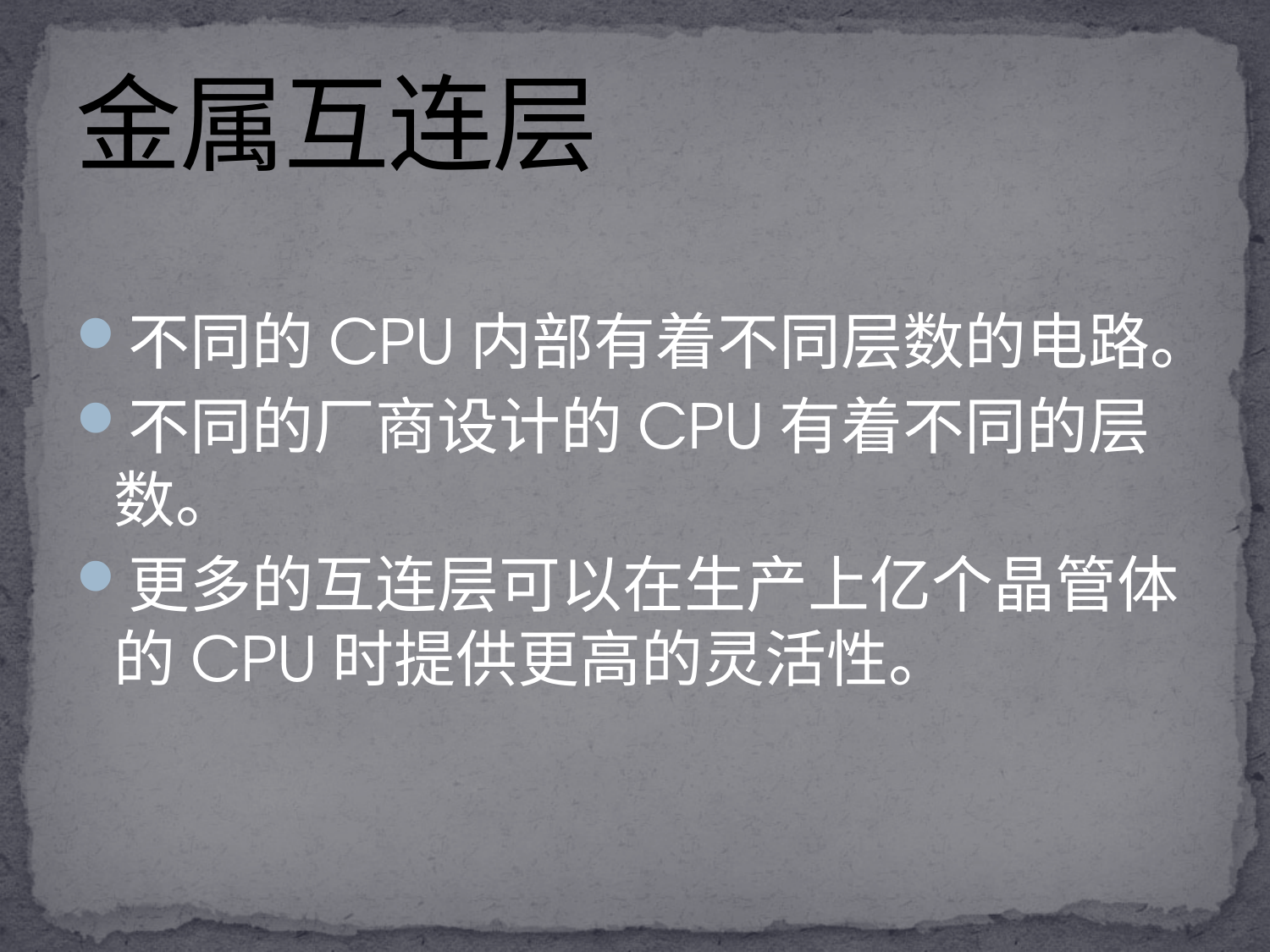

# 金属互连层

不同的CPU内部有着不同层数的电路。
不同的厂商设计的CPU有着不同的层数。
更多的互连层可以在生产上亿个晶管体的CPU时提供更高的灵活性。